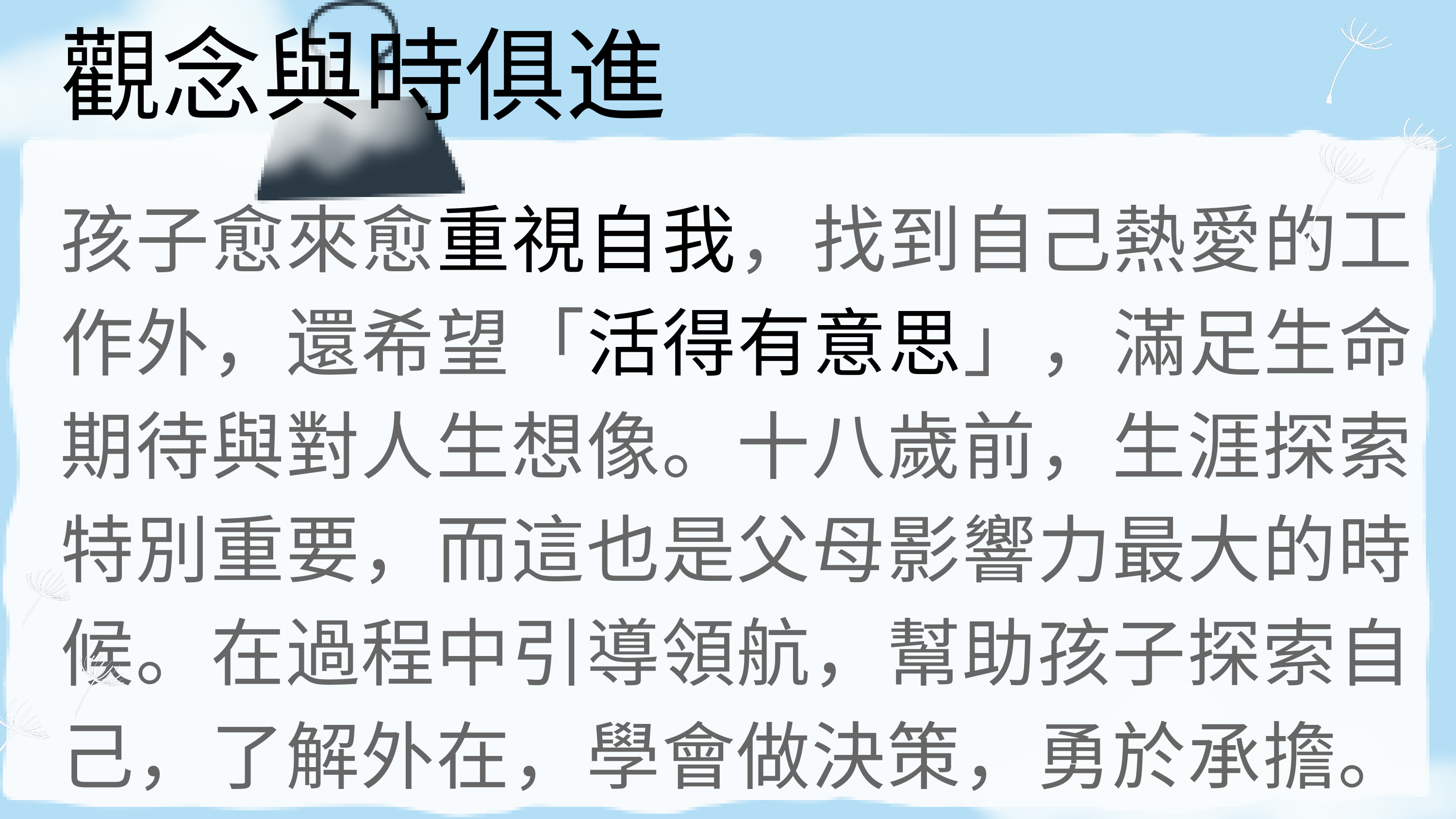

觀念與時俱進

孩子愈來愈重視自我，找到自己熱愛的工作外，還希望「活得有意思」，滿足生命期待與對人生想像。十八歲前，生涯探索特別重要，而這也是父母影響力最大的時候。在過程中引導領航，幫助孩子探索自己，了解外在，學會做決策，勇於承擔。